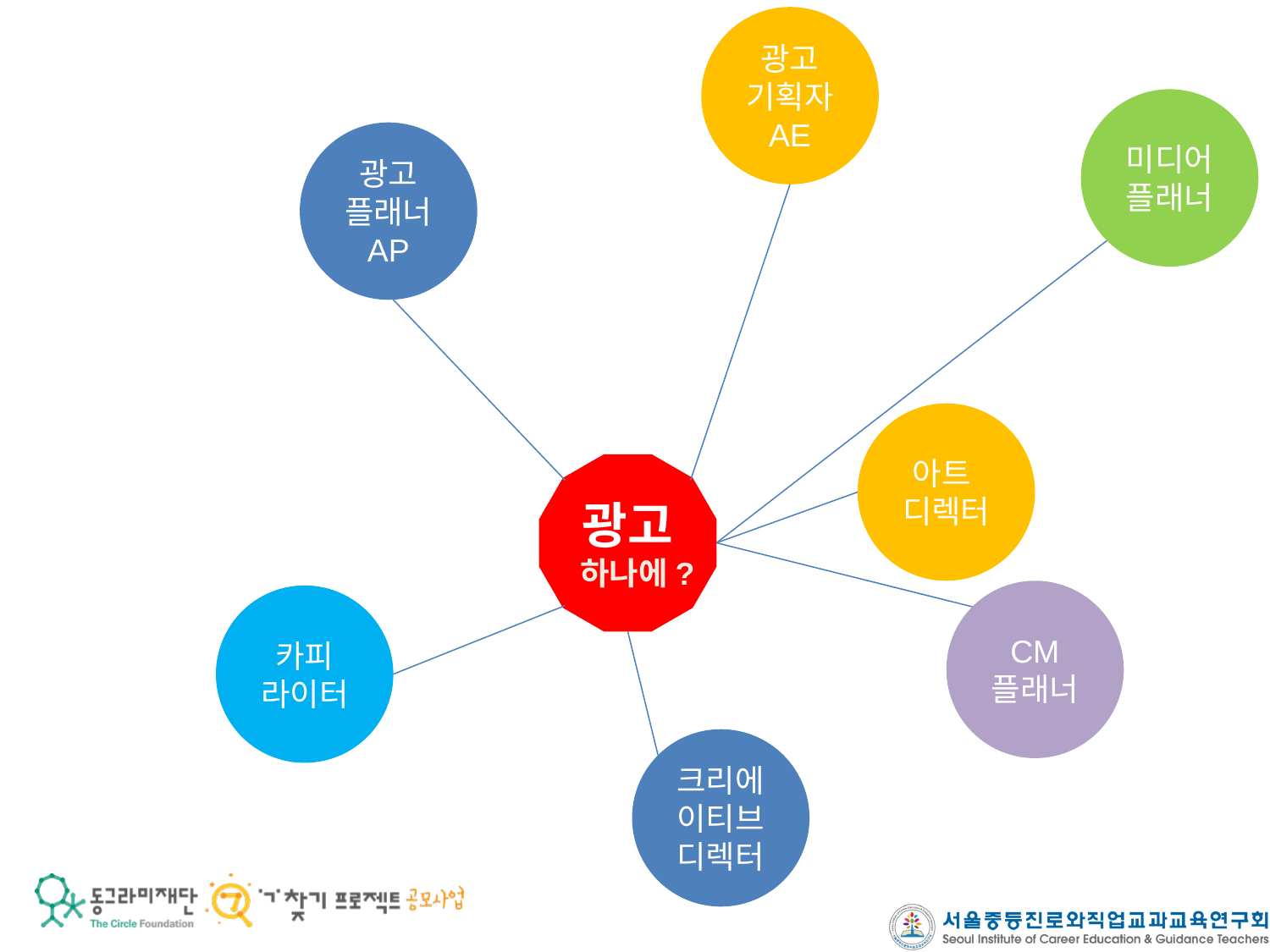

광고
기획자
AE
미디어
플래너
광고
플래너
AP
아트
디렉터
광고 하나에?
CM
플래너
카피
라이터
크리에이티브 디렉터